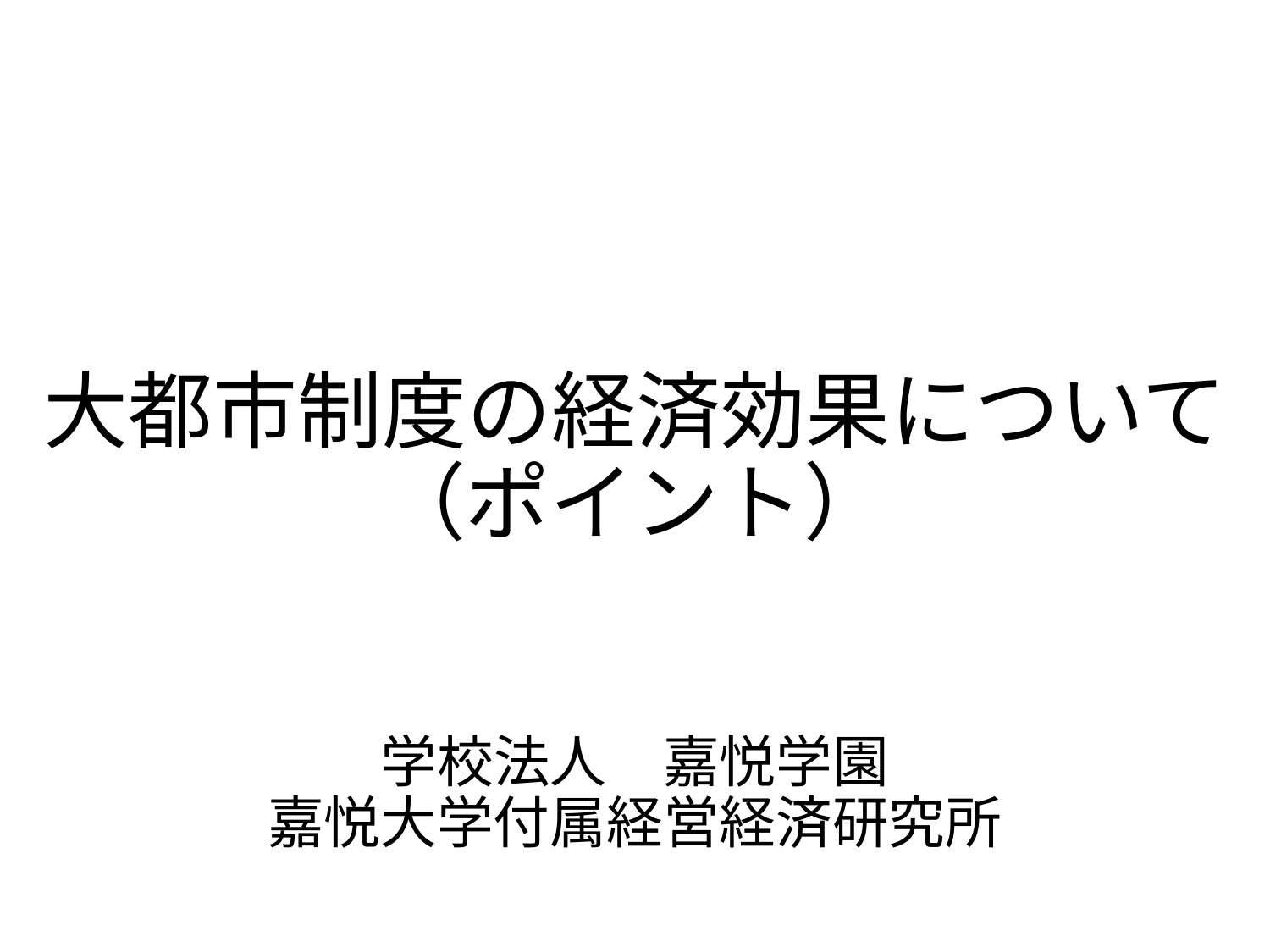

大都市制度の経済効果について
（ポイント）

学校法人　嘉悦学園
嘉悦大学付属経営経済研究所